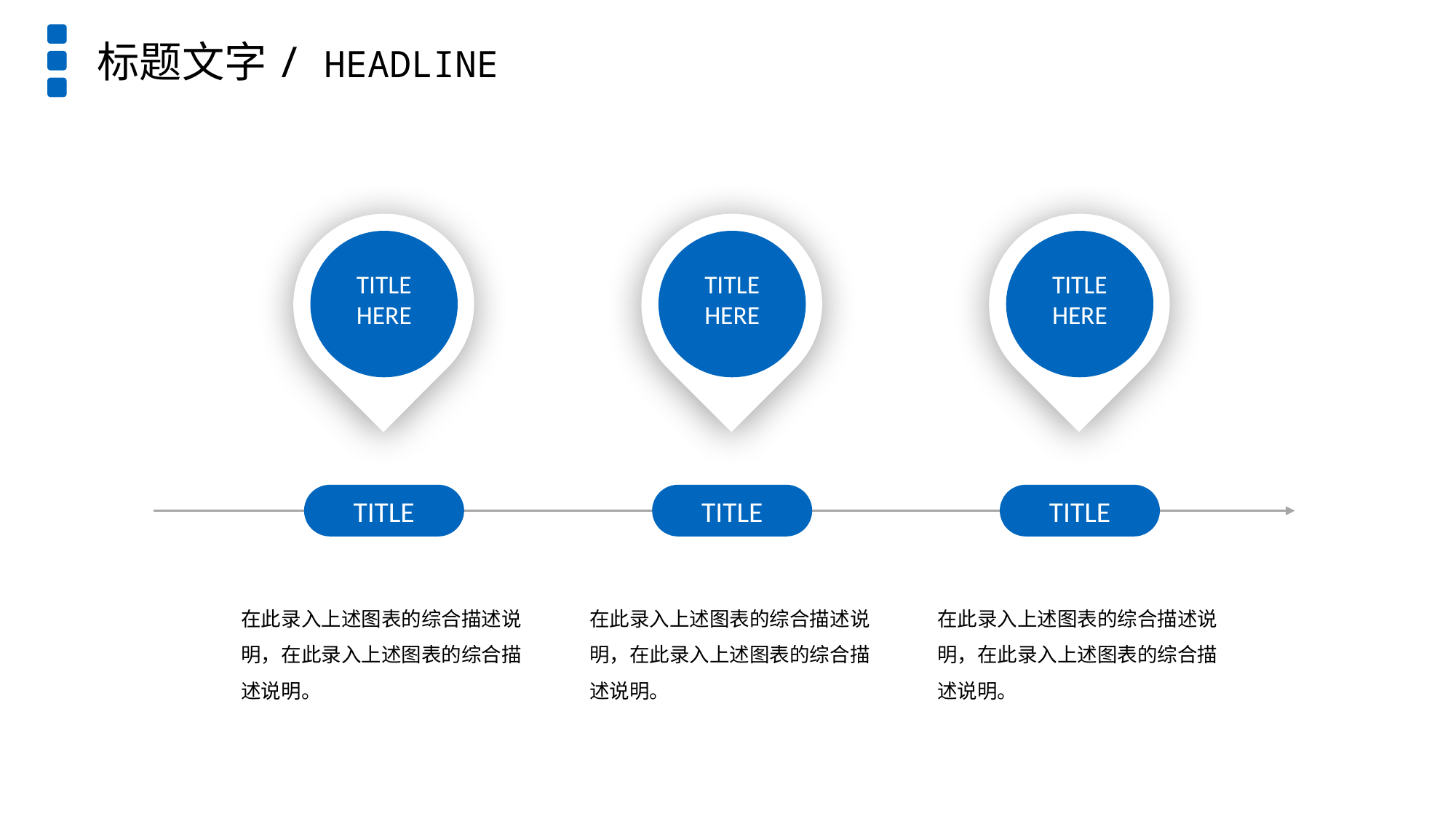

标题文字/ HEADLINE

TITLE HERE
TITLE HERE
TITLE HERE
TITLE
TITLE
TITLE
在此录入上述图表的综合描述说明，在此录入上述图表的综合描述说明。
在此录入上述图表的综合描述说明，在此录入上述图表的综合描述说明。
在此录入上述图表的综合描述说明，在此录入上述图表的综合描述说明。